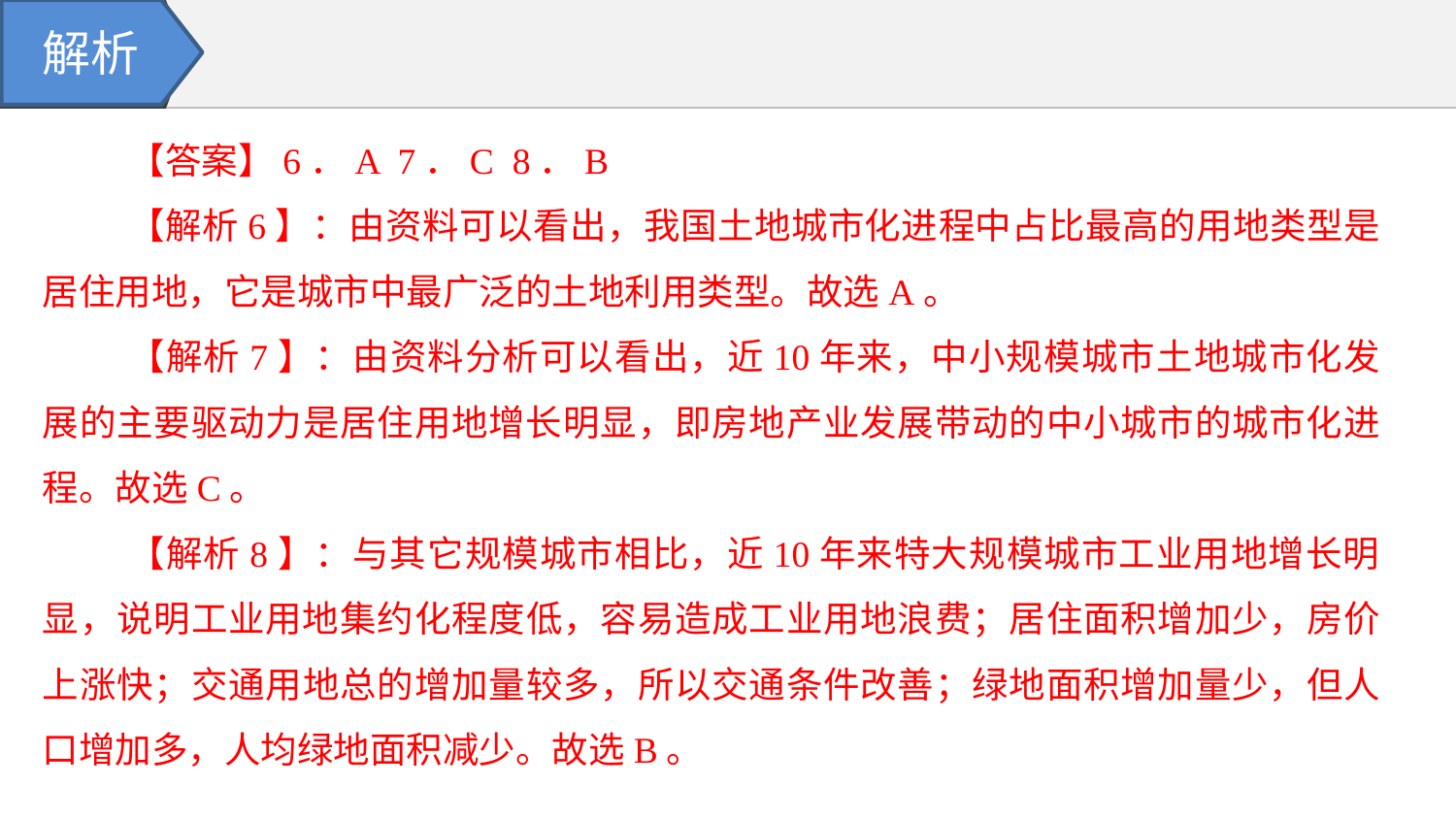

# 解析
【答案】6．A  7．C  8．B
【解析6】：由资料可以看出，我国土地城市化进程中占比最高的用地类型是居住用地，它是城市中最广泛的土地利用类型。故选A。
【解析7】：由资料分析可以看出，近10年来，中小规模城市土地城市化发展的主要驱动力是居住用地增长明显，即房地产业发展带动的中小城市的城市化进程。故选C。
【解析8】：与其它规模城市相比，近10年来特大规模城市工业用地增长明显，说明工业用地集约化程度低，容易造成工业用地浪费；居住面积增加少，房价上涨快；交通用地总的增加量较多，所以交通条件改善；绿地面积增加量少，但人口增加多，人均绿地面积减少。故选B。